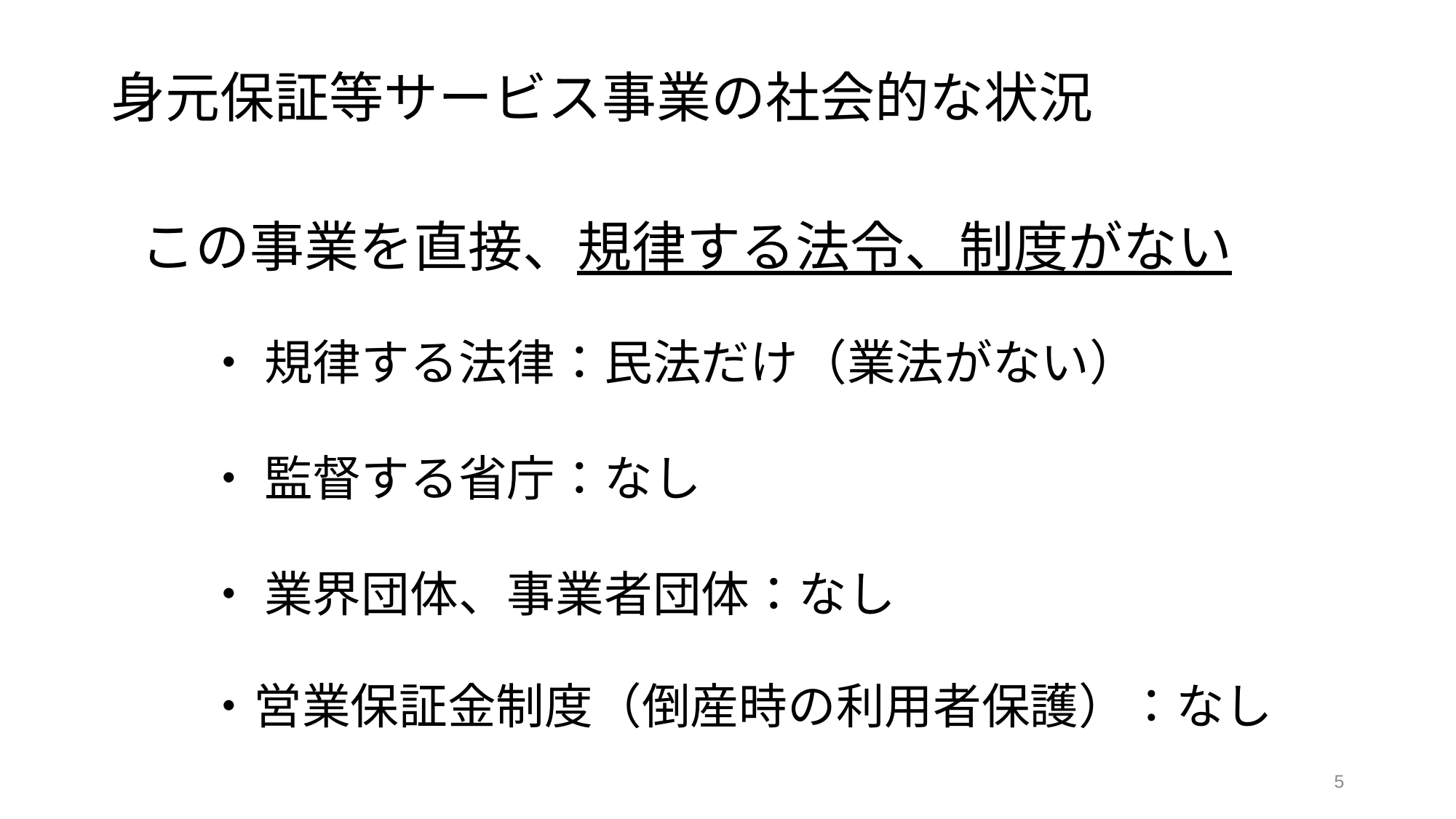

# 身元保証等サービス事業の社会的な状況

　この事業を直接、規律する法令、制度がない

　　  ・ 規律する法律：民法だけ（業法がない）

　　  ・ 監督する省庁：なし

　　  ・ 業界団体、事業者団体：なし

　　  ・営業保証金制度（倒産時の利用者保護）：なし

5